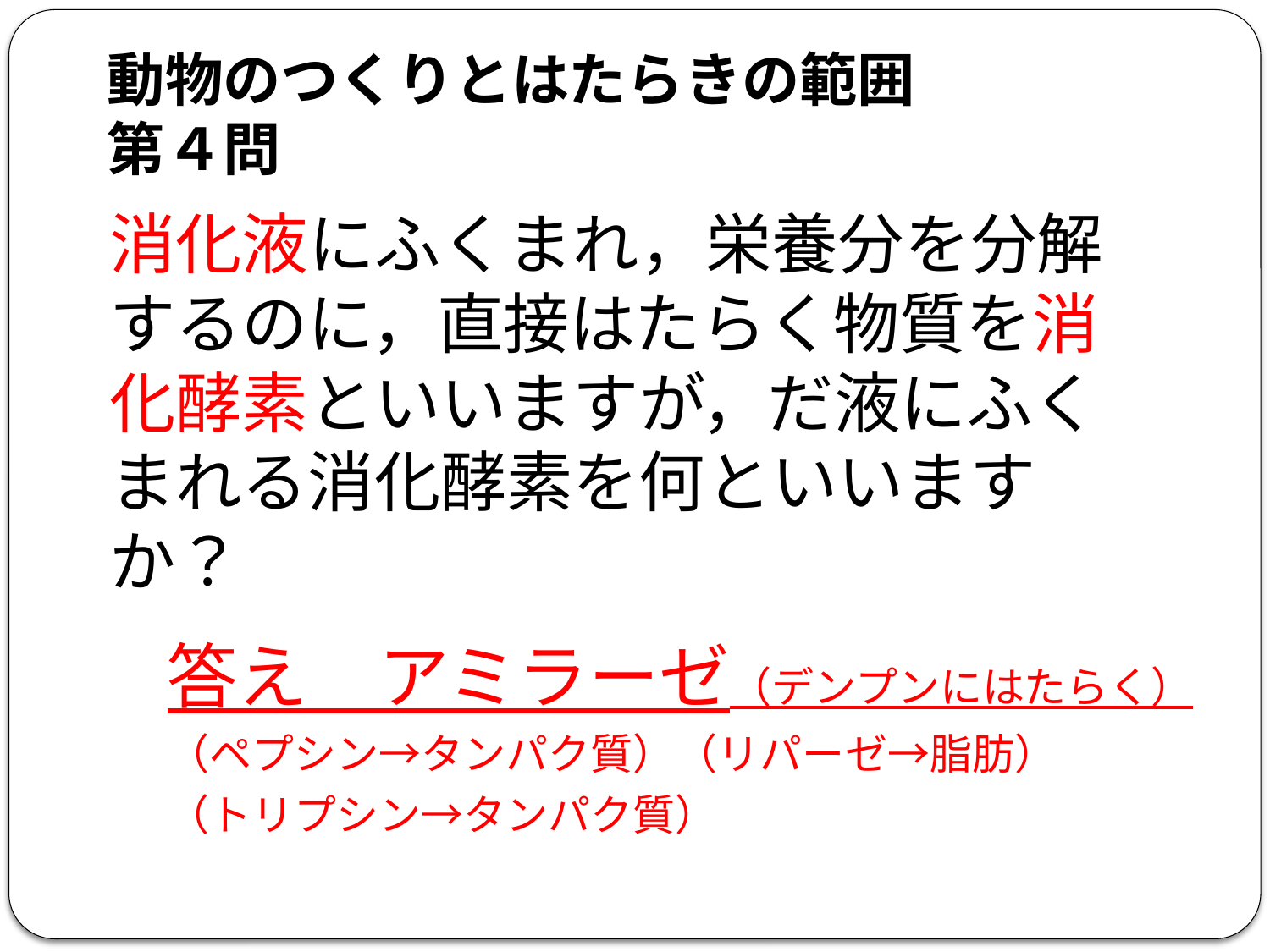

# 動物のつくりとはたらきの範囲 第４問
消化液にふくまれ，栄養分を分解するのに，直接はたらく物質を消化酵素といいますが，だ液にふくまれる消化酵素を何といいますか？
答え　アミラーゼ（デンプンにはたらく）
（ペプシン→タンパク質）（リパーゼ→脂肪）
（トリプシン→タンパク質）